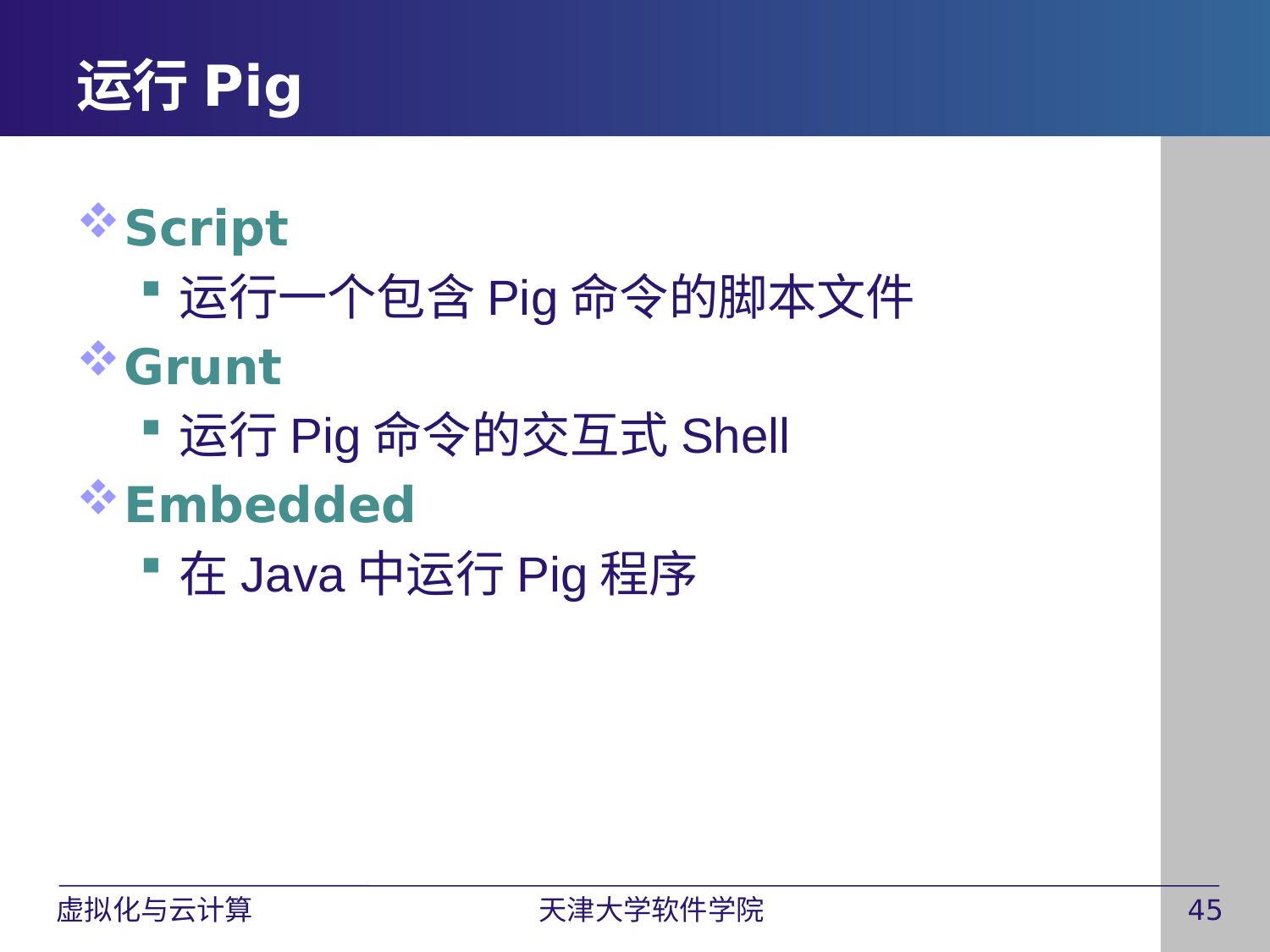

# 运行Pig
Script
运行一个包含Pig命令的脚本文件
Grunt
运行Pig命令的交互式Shell
Embedded
在Java中运行Pig程序